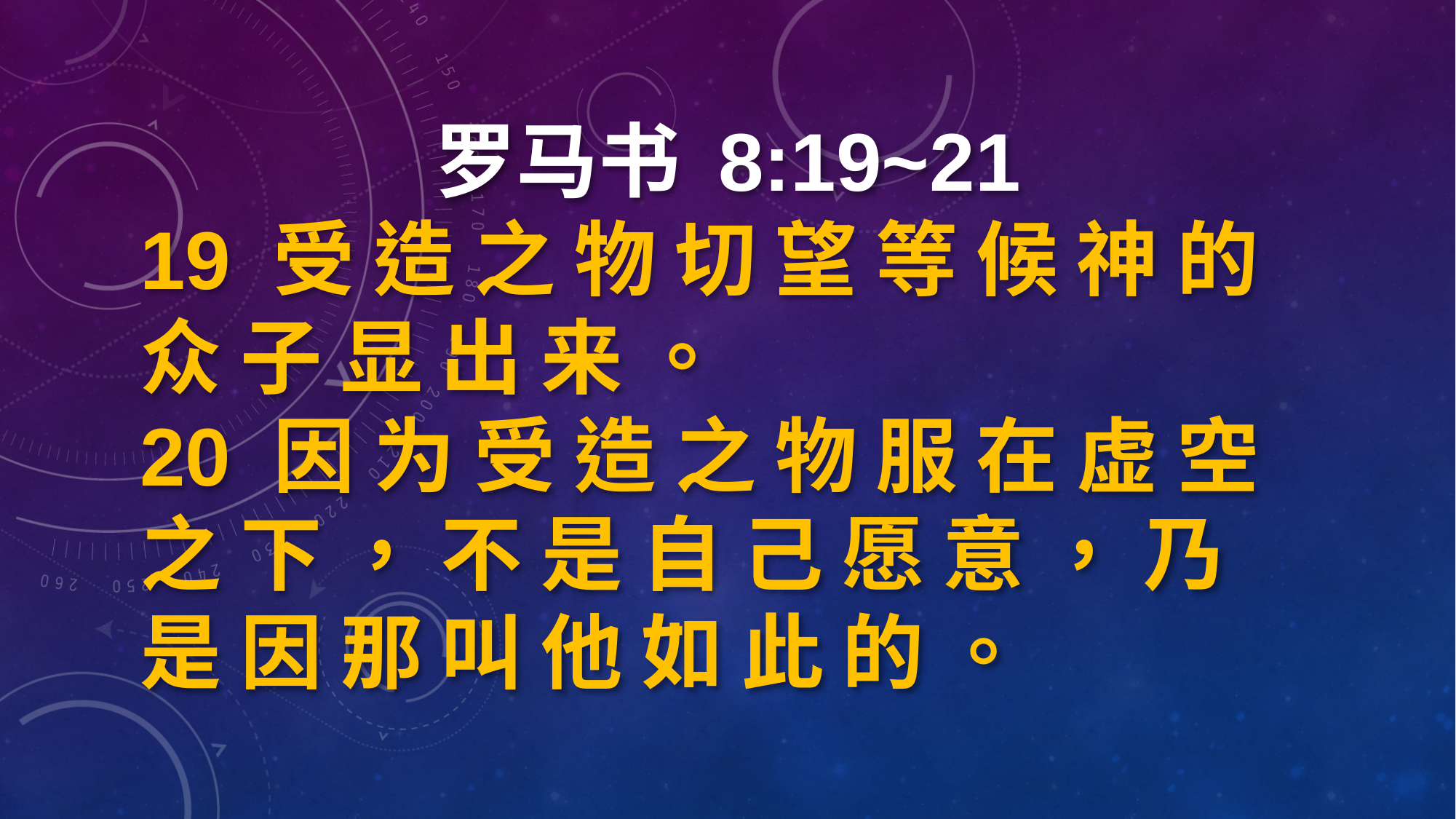

罗马书 8:19~21
19 受 造 之 物 切 望 等 候 神 的 众 子 显 出 来 。
20 因 为 受 造 之 物 服 在 虚 空 之 下 ， 不 是 自 己 愿 意 ， 乃 是 因 那 叫 他 如 此 的 。